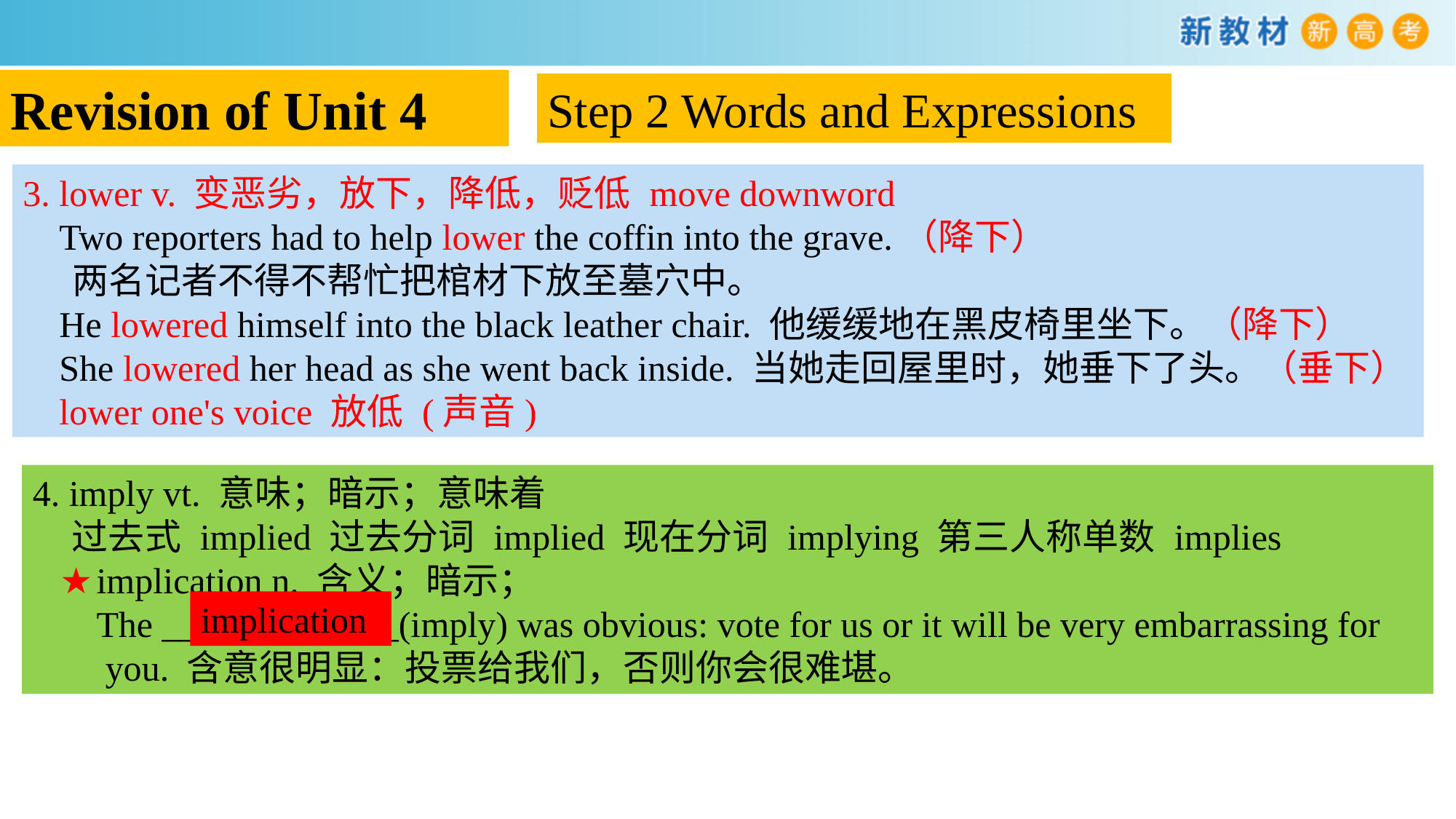

Revision of Unit 4
Step 2 Words and Expressions
3. lower v. 变恶劣，放下，降低，贬低 move downword
    Two reporters had to help lower the coffin into the grave.（降下）
    两名记者不得不帮忙把棺材下放至墓穴中。
    He lowered himself into the black leather chair. 他缓缓地在黑皮椅里坐下。（降下）
    She lowered her head as she went back inside. 当她走回屋里时，她垂下了头。（垂下）
    lower one's voice 放低 (声音)
4. imply vt. 意味；暗示；意味着
   过去式 implied 过去分词 implied 现在分词 implying 第三人称单数 implies
   ★implication n. 含义；暗示；
       The _____________(imply) was obvious: vote for us or it will be very embarrassing for
        you. 含意很明显：投票给我们，否则你会很难堪。
implication